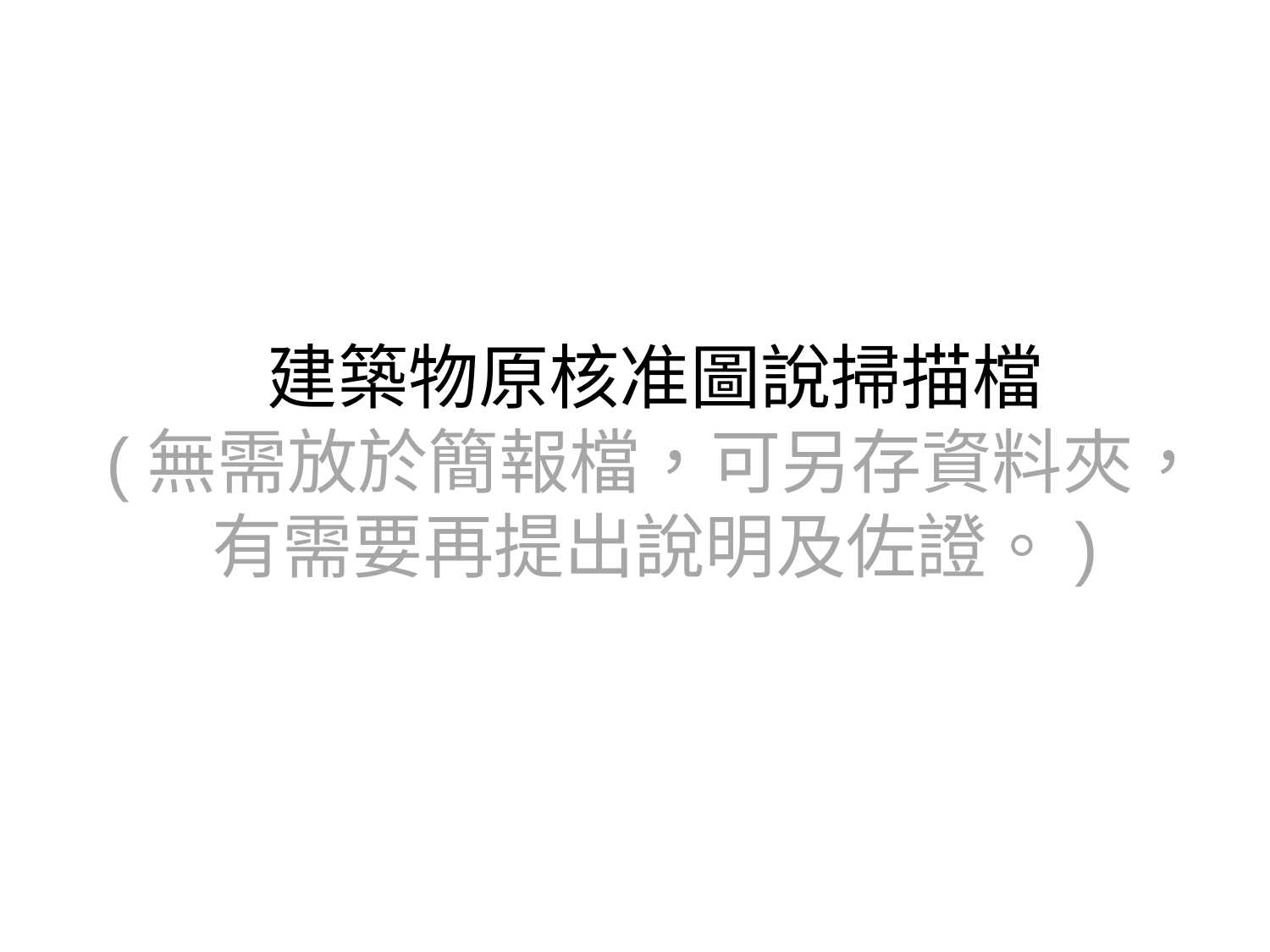

建築物原核准圖說掃描檔
(無需放於簡報檔，可另存資料夾，有需要再提出說明及佐證。)